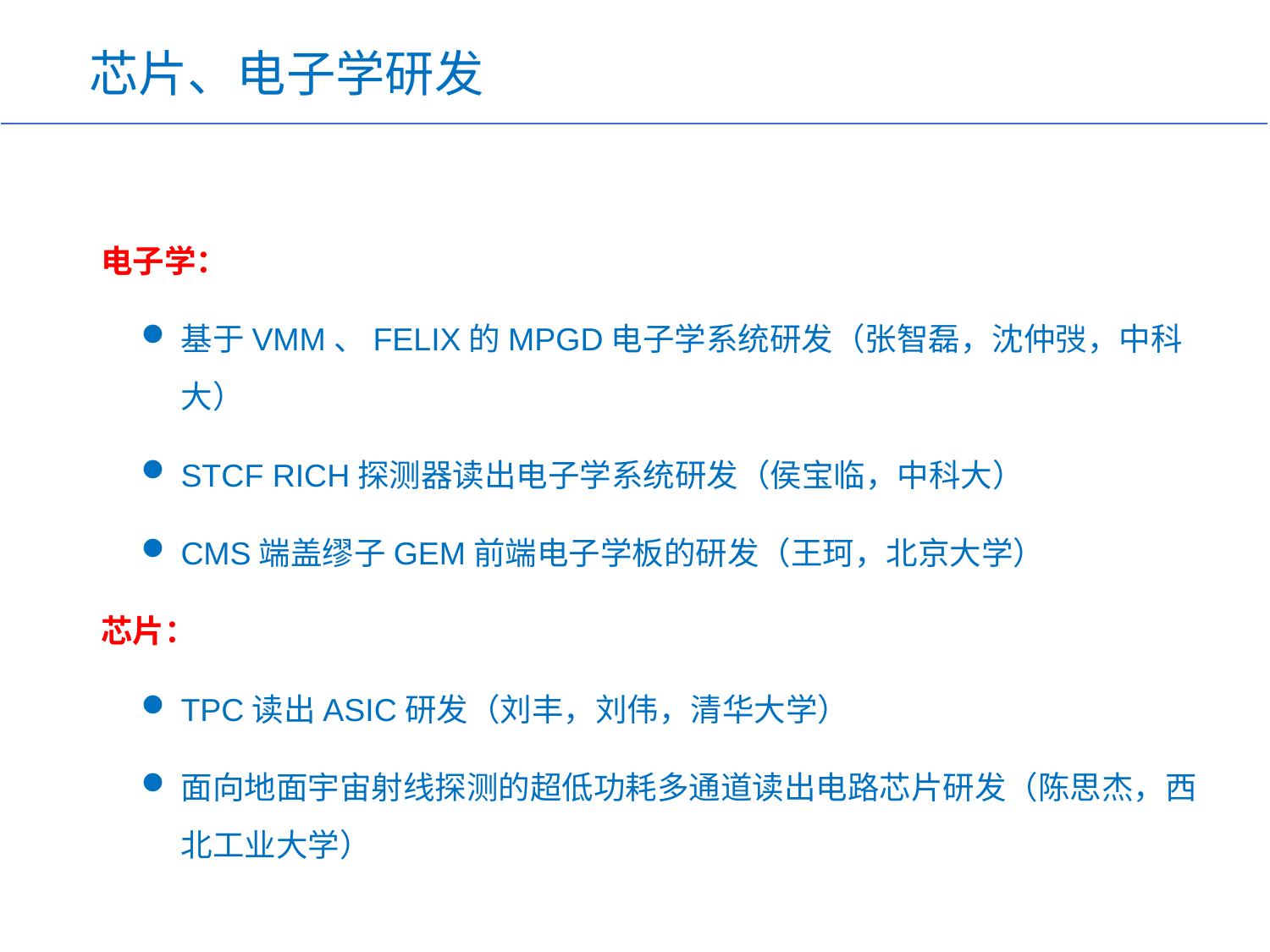

芯片、电子学研发
电子学：
基于VMM、FELIX的MPGD电子学系统研发（张智磊，沈仲弢，中科大）
STCF RICH探测器读出电子学系统研发（侯宝临，中科大）
CMS端盖缪子GEM前端电子学板的研发（王珂，北京大学）
芯片：
TPC读出ASIC研发（刘丰，刘伟，清华大学）
面向地面宇宙射线探测的超低功耗多通道读出电路芯片研发（陈思杰，西北工业大学）